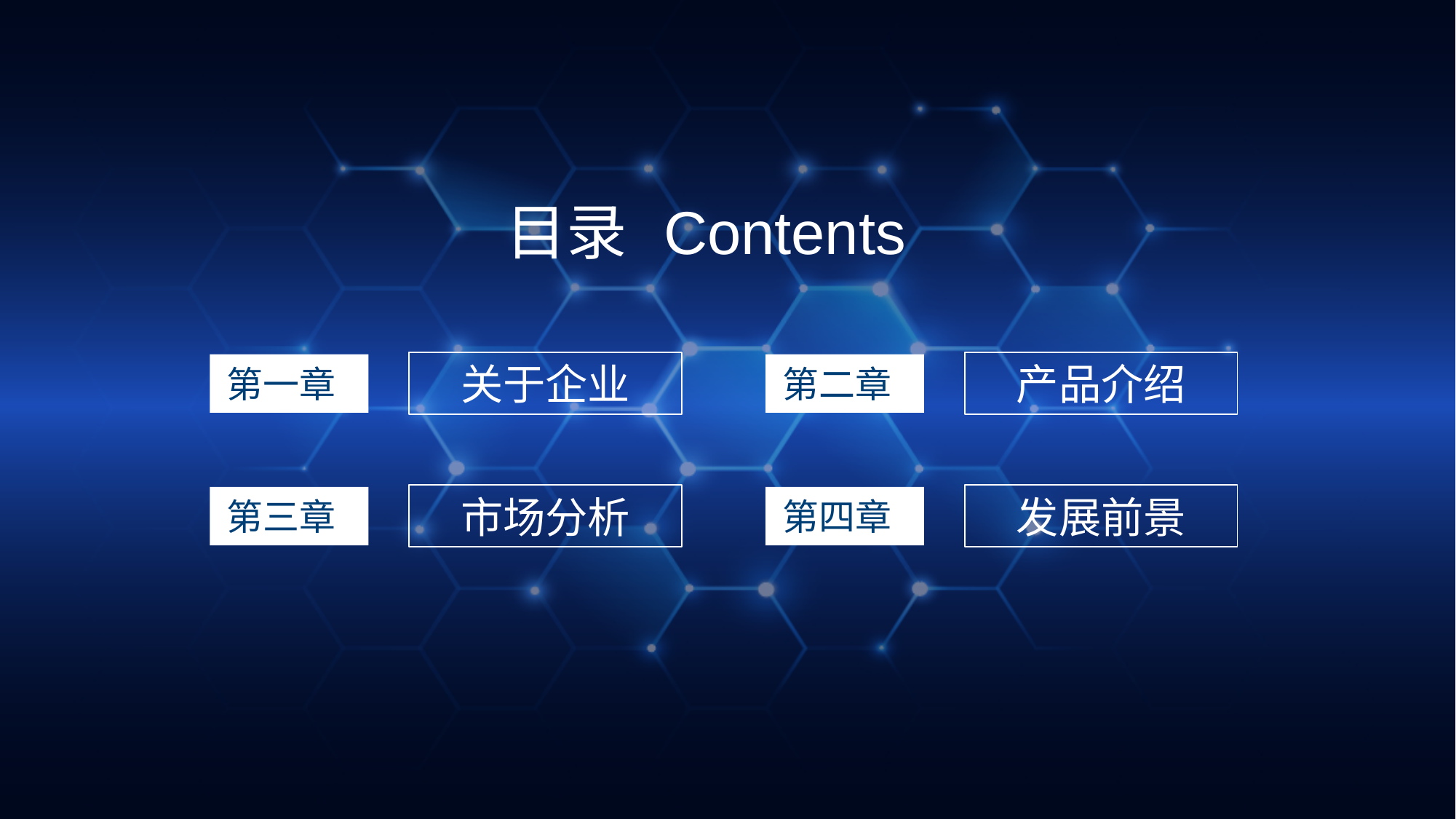

目录
Contents
关于企业

第一章
产品介绍

第二章
市场分析

第三章
发展前景

第四章